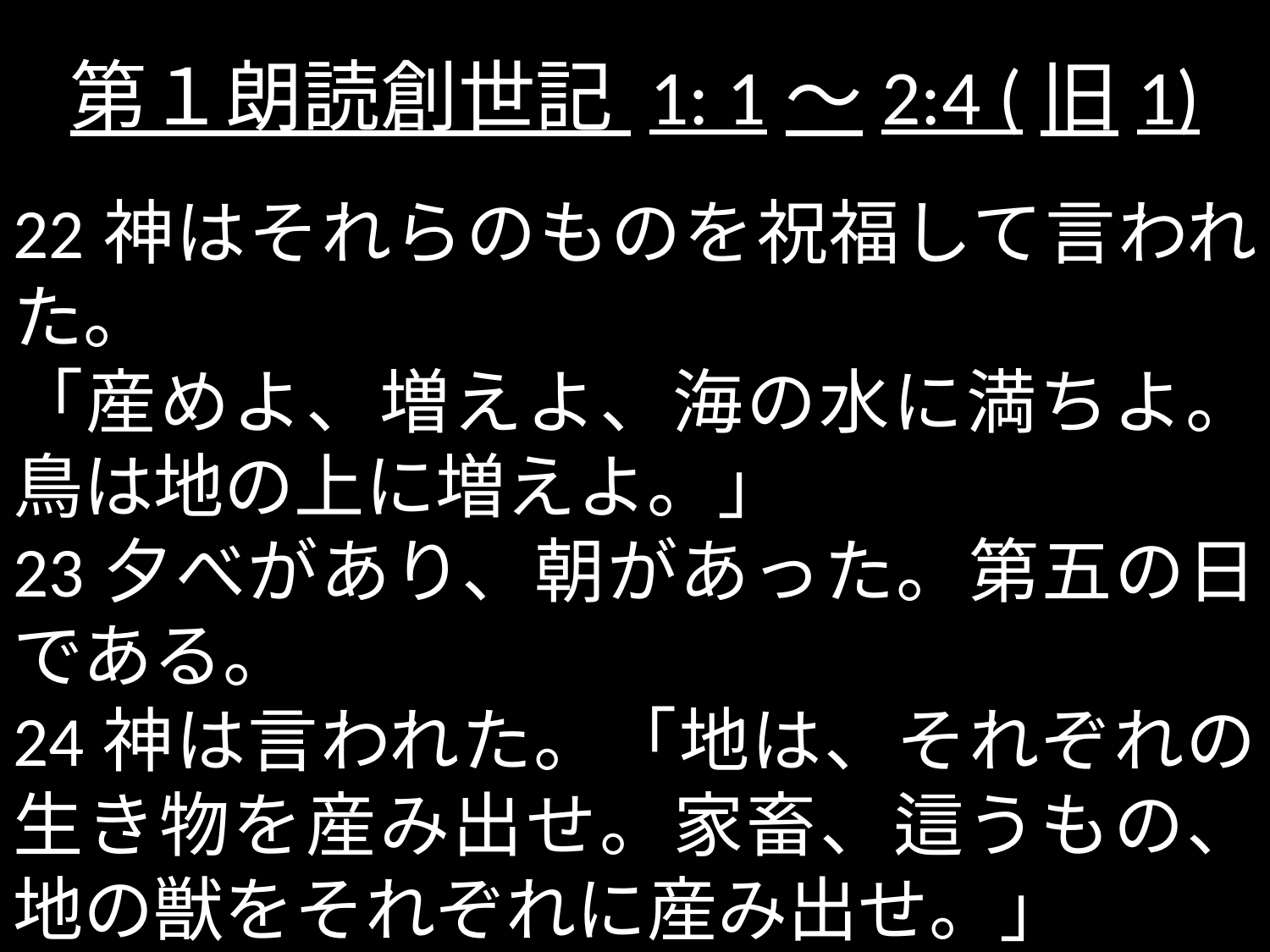

# 第１朗読創世記 1: 1～2:4 (旧1)
22神はそれらのものを祝福して言われた。
「産めよ、増えよ、海の水に満ちよ。鳥は地の上に増えよ。」
23夕べがあり、朝があった。第五の日である。
24神は言われた。「地は、それぞれの生き物を産み出せ。家畜、這うもの、地の獣をそれぞれに産み出せ。」
そのようになった。